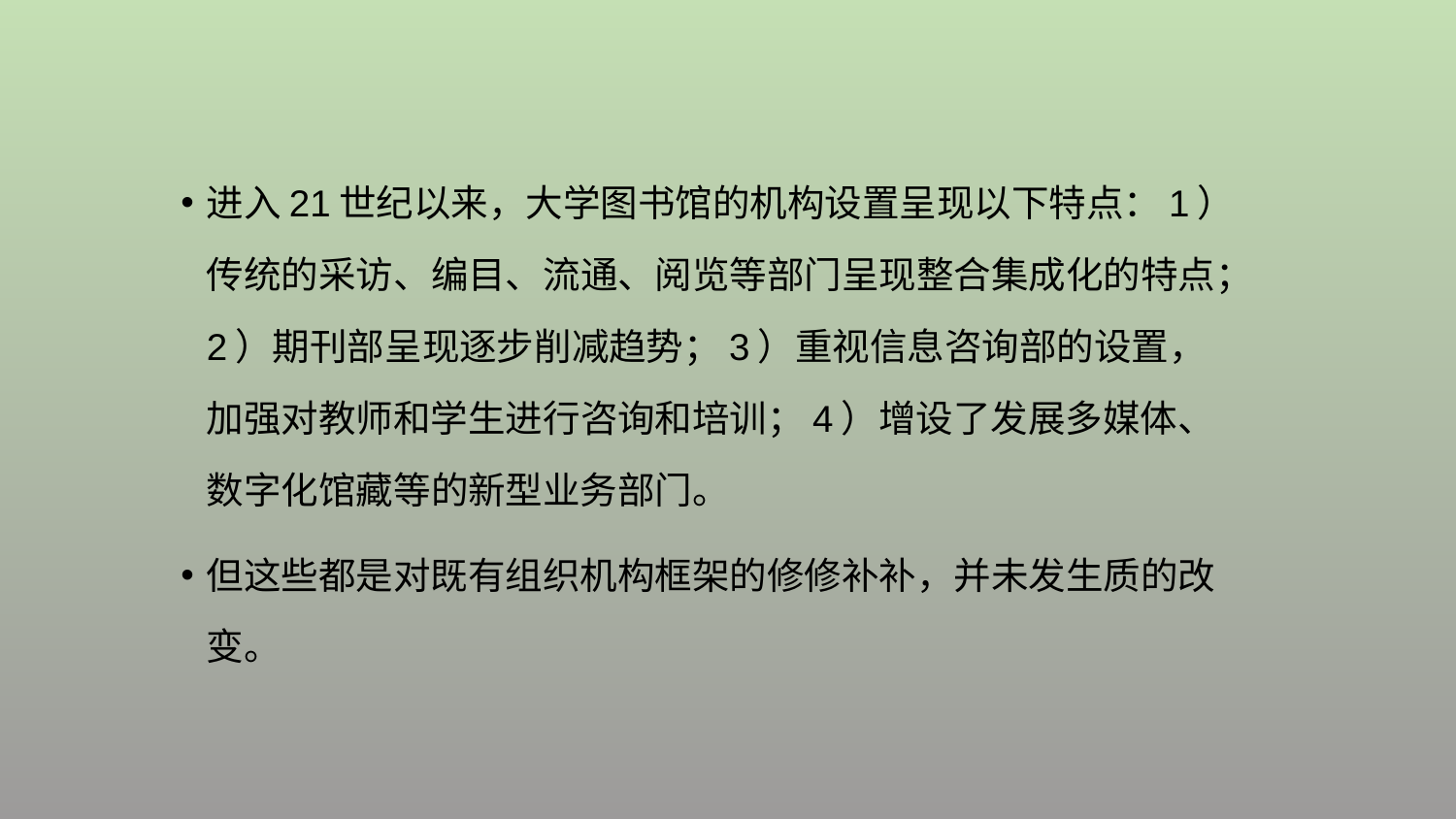

进入21世纪以来，大学图书馆的机构设置呈现以下特点：1）传统的采访、编目、流通、阅览等部门呈现整合集成化的特点；2）期刊部呈现逐步削减趋势；3）重视信息咨询部的设置，加强对教师和学生进行咨询和培训；4）增设了发展多媒体、数字化馆藏等的新型业务部门。
但这些都是对既有组织机构框架的修修补补，并未发生质的改变。